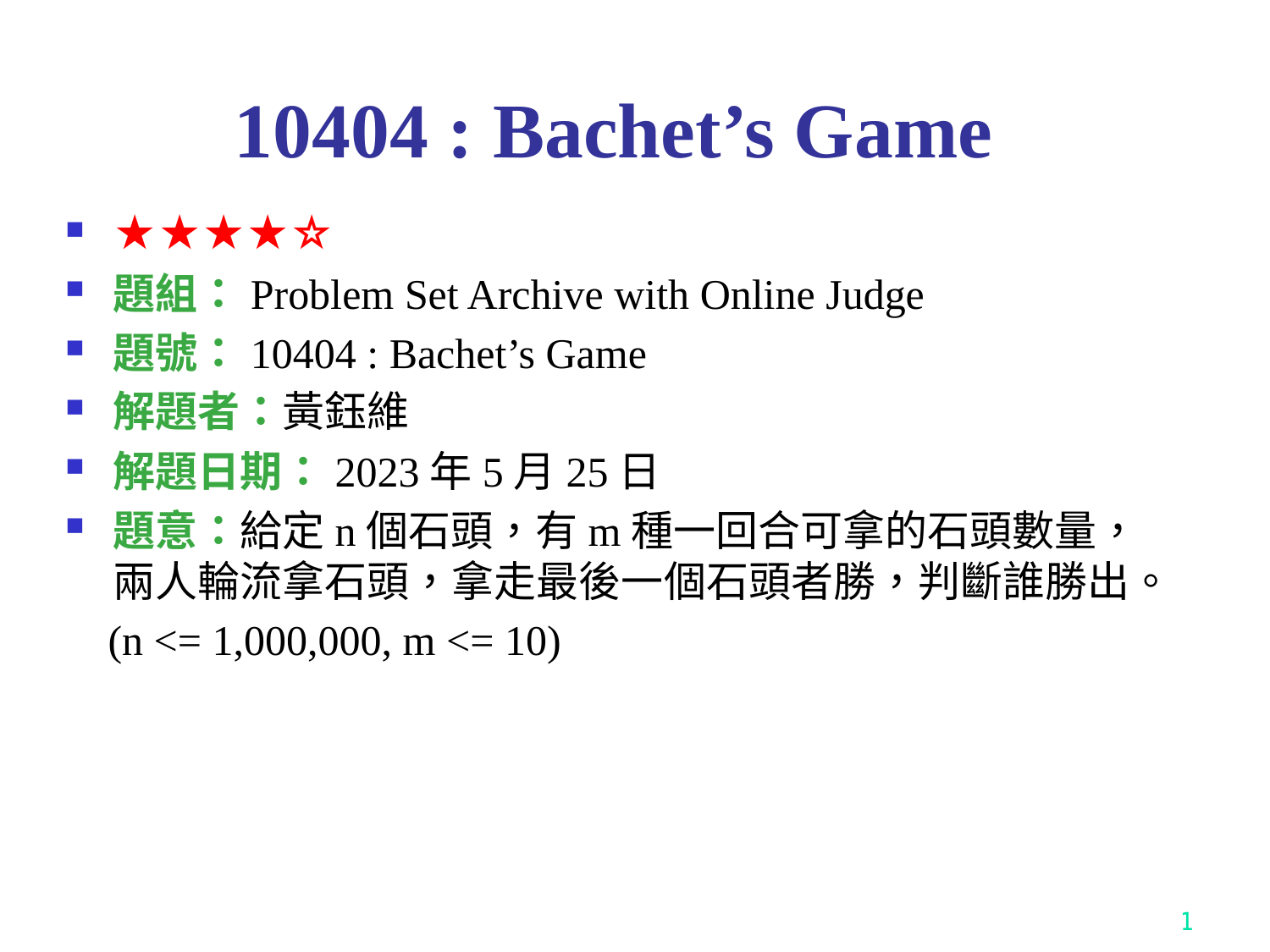

# 10404 : Bachet’s Game
★★★★☆
題組：Problem Set Archive with Online Judge
題號：10404 : Bachet’s Game
解題者：黃鈺維
解題日期：2023年5月25日
題意：給定n個石頭，有m種一回合可拿的石頭數量，兩人輪流拿石頭，拿走最後一個石頭者勝，判斷誰勝出。
    (n <= 1,000,000, m <= 10)
1